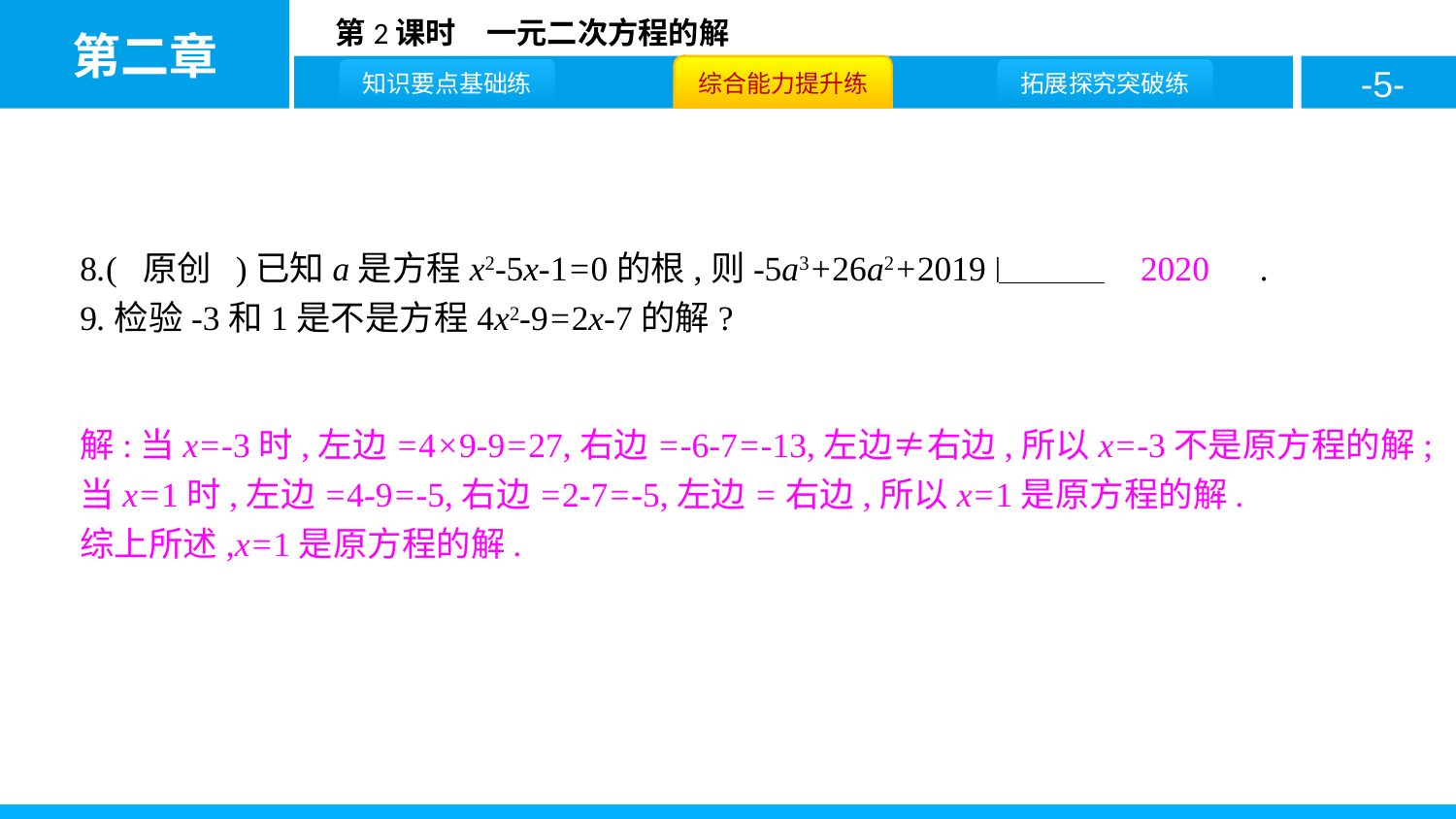

8.(  原创  )已知a是方程x2-5x-1=0的根,则-5a3+26a2+2019的值是　2020　.
9.检验-3和1是不是方程4x2-9=2x-7的解?
解:当x=-3时,左边=4×9-9=27,右边=-6-7=-13,左边≠右边,所以x=-3不是原方程的解;
当x=1时,左边=4-9=-5,右边=2-7=-5,左边=右边,所以x=1是原方程的解.
综上所述,x=1是原方程的解.